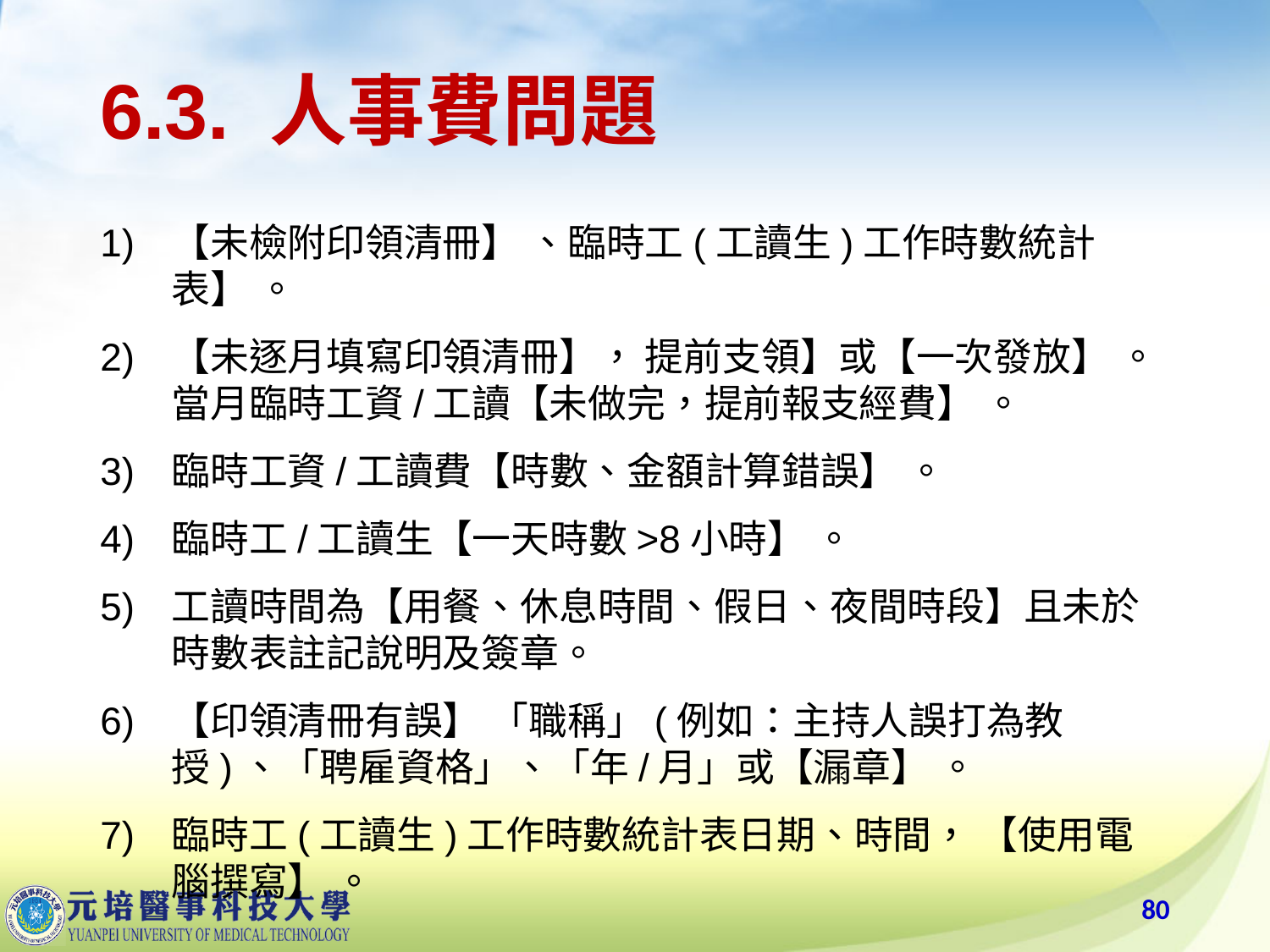

# 6.3. 人事費問題
【未檢附印領清冊】 、臨時工(工讀生)工作時數統計表】 。
【未逐月填寫印領清冊】， 提前支領】或【一次發放】 。當月臨時工資/工讀【未做完，提前報支經費】 。
臨時工資/工讀費【時數、金額計算錯誤】 。
臨時工/工讀生【一天時數>8小時】 。
工讀時間為【用餐、休息時間、假日、夜間時段】且未於時數表註記說明及簽章。
【印領清冊有誤】 「職稱」(例如：主持人誤打為教授)、「聘雇資格」、「年/月」或【漏章】 。
臨時工(工讀生)工作時數統計表日期、時間， 【使用電腦撰寫】 。
80